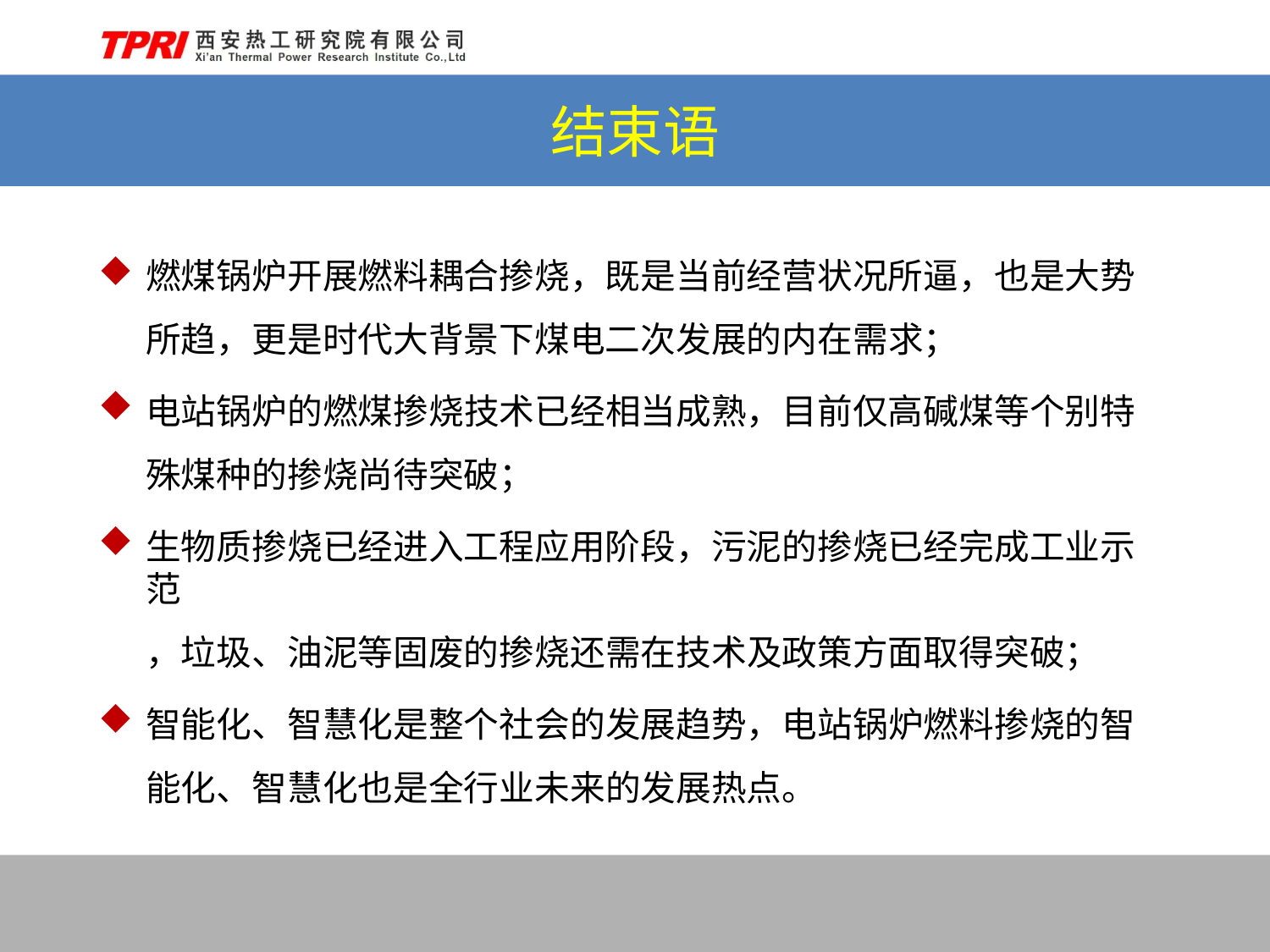

# 结束语
燃煤锅炉开展燃料耦合掺烧，既是当前经营状况所逼，也是大势 所趋，更是时代大背景下煤电二次发展的内在需求；
电站锅炉的燃煤掺烧技术已经相当成熟，目前仅高碱煤等个别特 殊煤种的掺烧尚待突破；
生物质掺烧已经进入工程应用阶段，污泥的掺烧已经完成工业示范
，垃圾、油泥等固废的掺烧还需在技术及政策方面取得突破；
智能化、智慧化是整个社会的发展趋势，电站锅炉燃料掺烧的智 能化、智慧化也是全行业未来的发展热点。